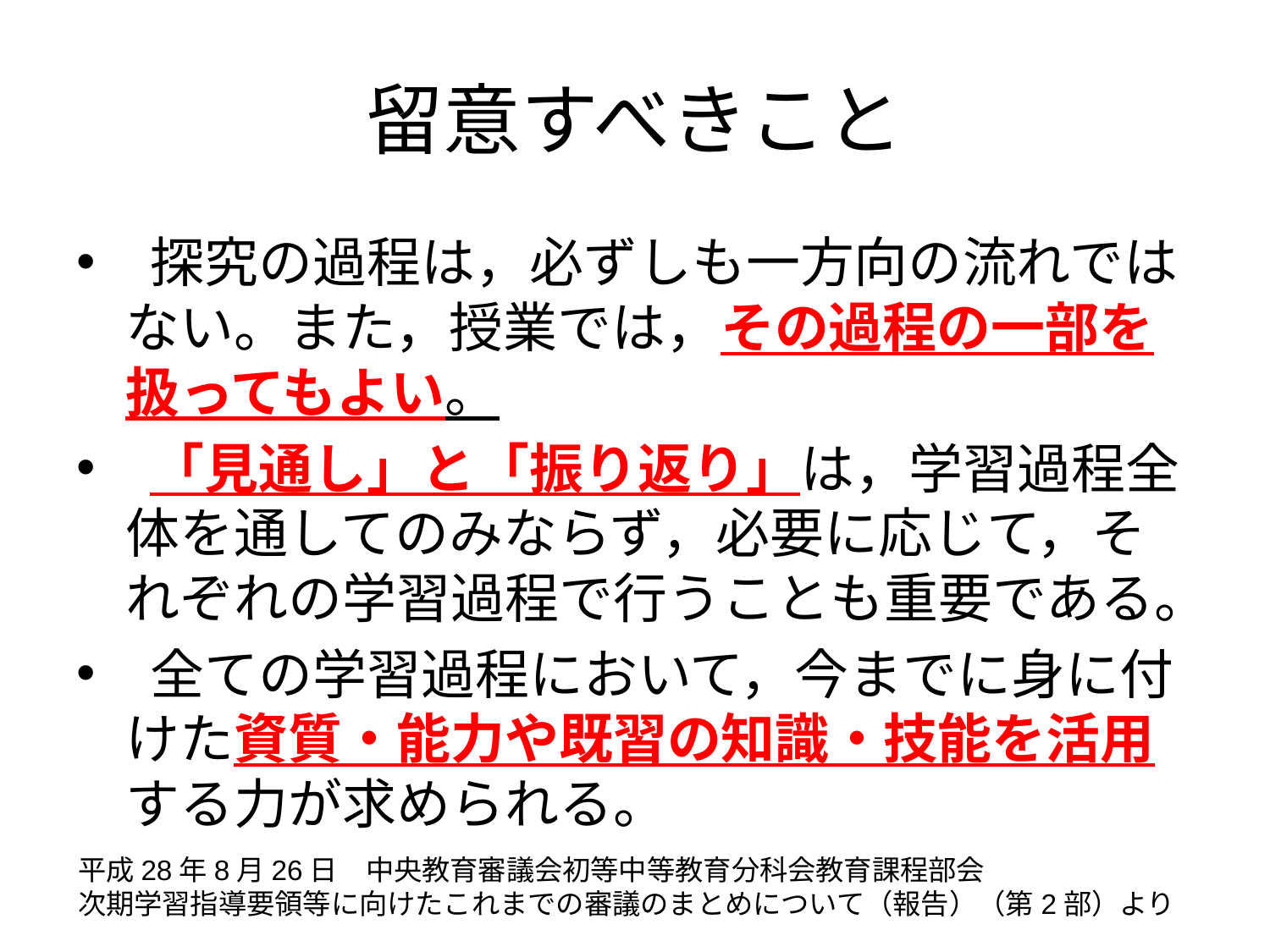

# 留意すべきこと
 探究の過程は，必ずしも一方向の流れではない。また，授業では，その過程の一部を扱ってもよい。
 「見通し」と「振り返り」は，学習過程全体を通してのみならず，必要に応じて，それぞれの学習過程で行うことも重要である。
 全ての学習過程において，今までに身に付けた資質・能力や既習の知識・技能を活用する力が求められる。

平成28年8月26日　中央教育審議会初等中等教育分科会教育課程部会
次期学習指導要領等に向けたこれまでの審議のまとめについて（報告）（第2部）より